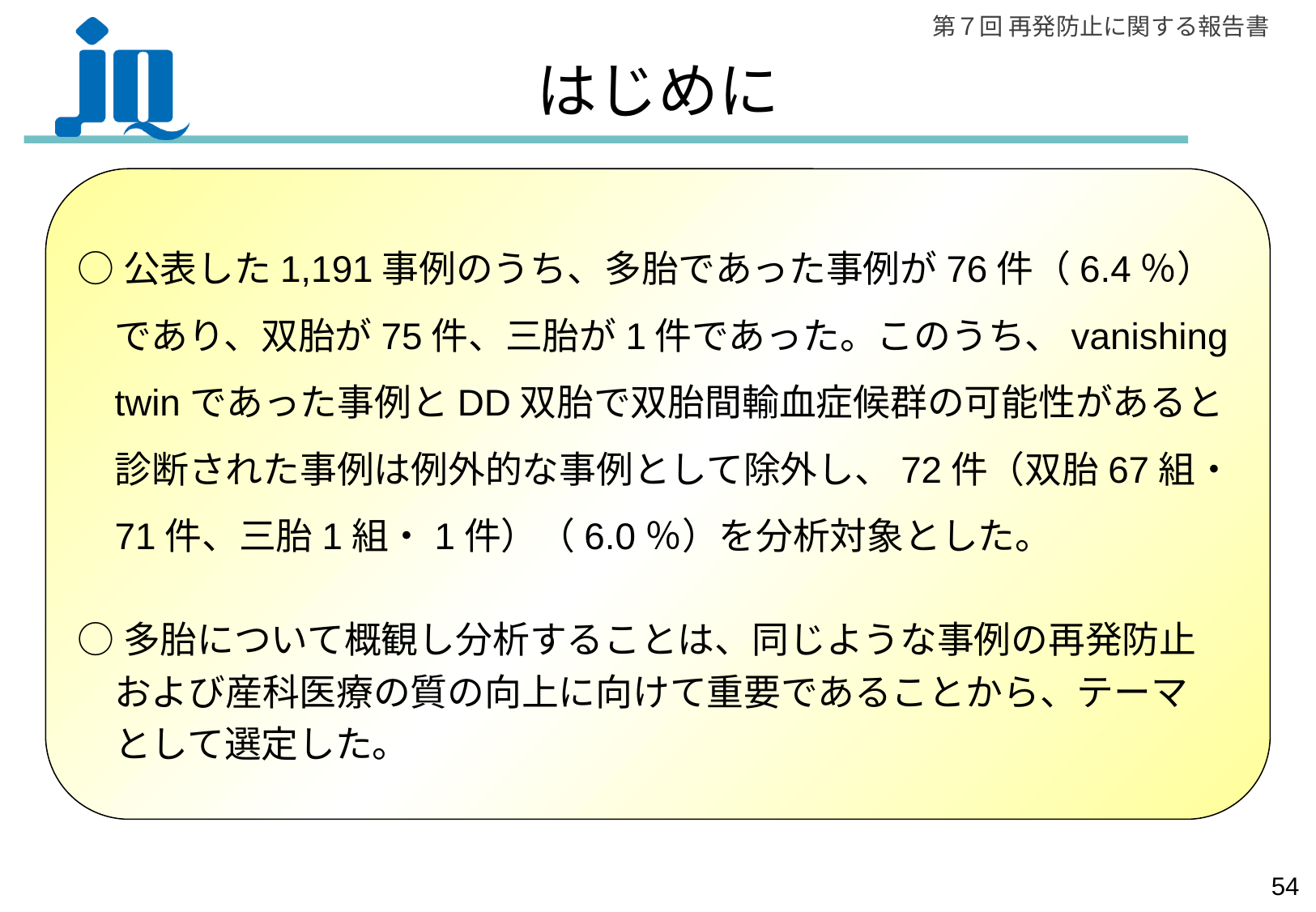

# はじめに
○公表した1,191事例のうち、多胎であった事例が76件（6.4％）であり、双胎が75件、三胎が1件であった。このうち、vanishing twinであった事例とDD双胎で双胎間輸血症候群の可能性があると診断された事例は例外的な事例として除外し、72件（双胎67組・71件、三胎1組・1件）（6.0％）を分析対象とした。

○多胎について概観し分析することは、同じような事例の再発防止
　および産科医療の質の向上に向けて重要であることから、テーマ
　として選定した。
54